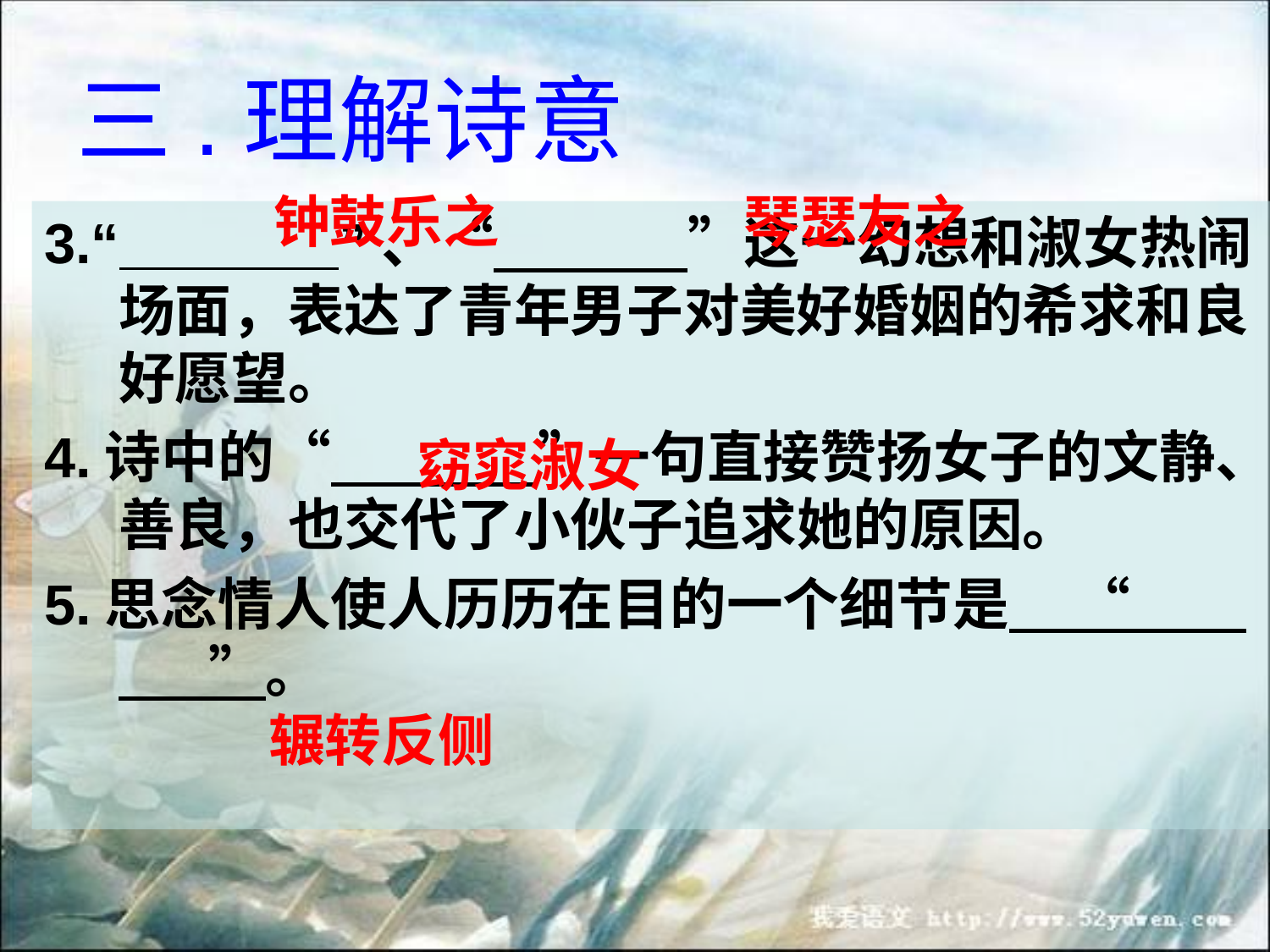

# 三.理解诗意

钟鼓乐之                   琴瑟友之
3.“              ”、“               ”这一幻想和淑女热闹场面，表达了青年男子对美好婚姻的希求和良好愿望。
4.诗中的“                ”一句直接赞扬女子的文静、善良，也交代了小伙子追求她的原因。
5.思念情人使人历历在目的一个细节是     “                 ”。
窈窕淑女
辗转反侧